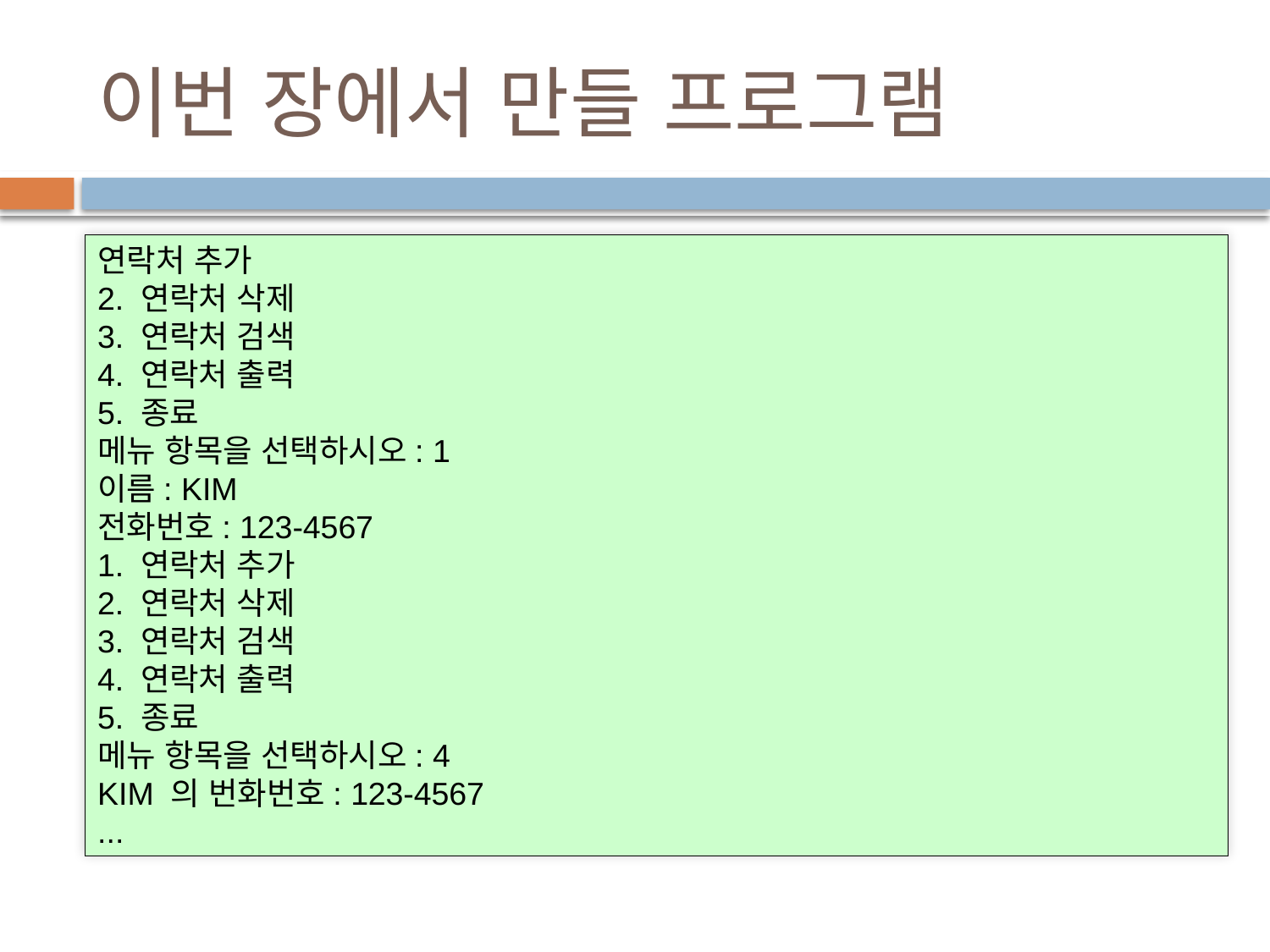

# 이번 장에서 만들 프로그램
연락처 추가
2. 연락처 삭제
3. 연락처 검색
4. 연락처 출력
5. 종료
메뉴 항목을 선택하시오: 1
이름: KIM
전화번호: 123-4567
1. 연락처 추가
2. 연락처 삭제
3. 연락처 검색
4. 연락처 출력
5. 종료
메뉴 항목을 선택하시오: 4
KIM 의 번화번호: 123-4567
...